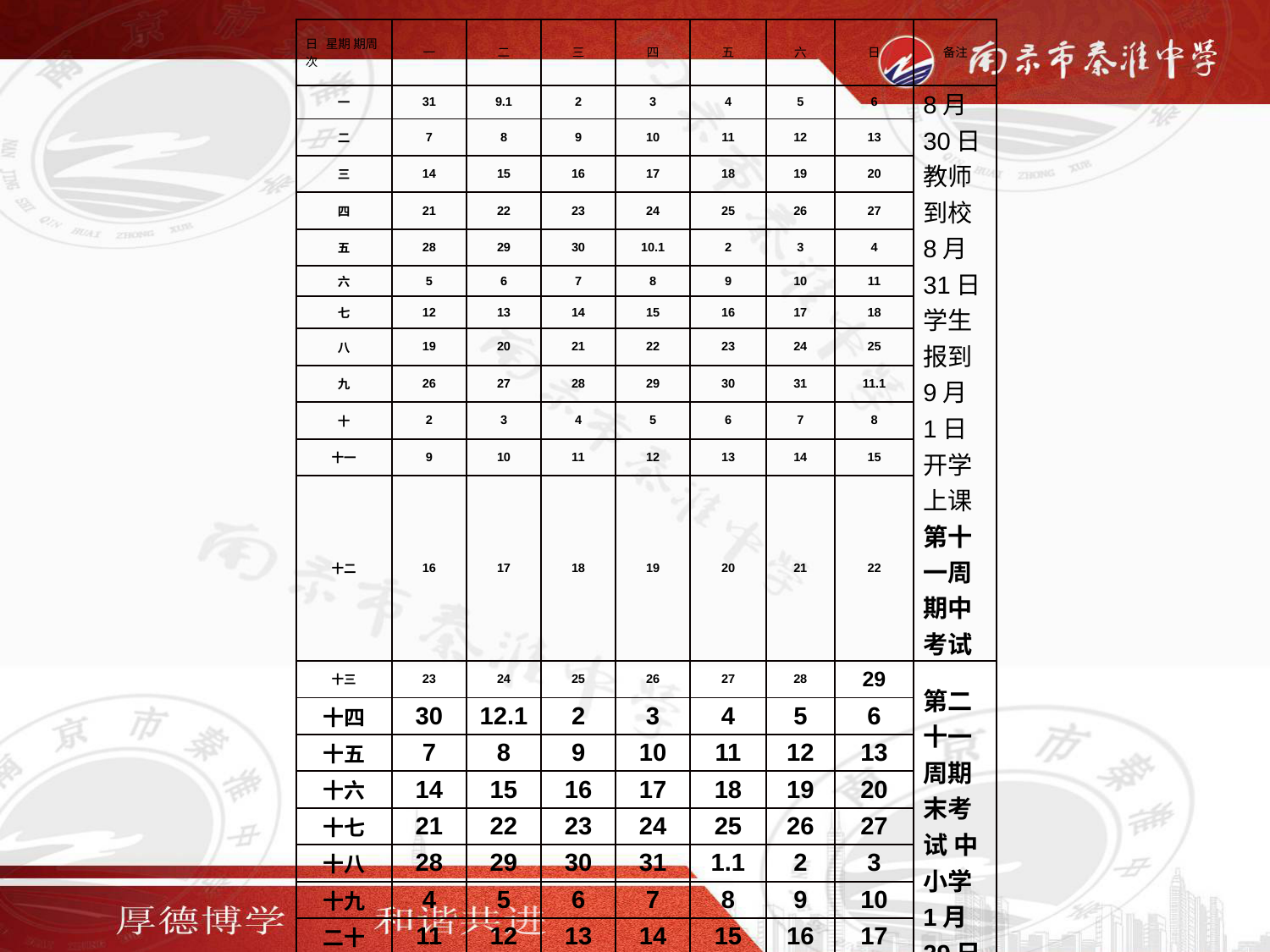

| 日 星期 期周次 | 一 | 二 | 三 | 四 | 五 | 六 | 日 | 备注 |
| --- | --- | --- | --- | --- | --- | --- | --- | --- |
| 一 | 31 | 9.1 | 2 | 3 | 4 | 5 | 6 | 8月30日教师到校8月31日学生报到9月1日开学上课 第十一周期中考试 |
| 二 | 7 | 8 | 9 | 10 | 11 | 12 | 13 |  |
| 三 | 14 | 15 | 16 | 17 | 18 | 19 | 20 |  |
| 四 | 21 | 22 | 23 | 24 | 25 | 26 | 27 |  |
| 五 | 28 | 29 | 30 | 10.1 | 2 | 3 | 4 |  |
| 六 | 5 | 6 | 7 | 8 | 9 | 10 | 11 |  |
| 七 | 12 | 13 | 14 | 15 | 16 | 17 | 18 |  |
| 八 | 19 | 20 | 21 | 22 | 23 | 24 | 25 |  |
| 九 | 26 | 27 | 28 | 29 | 30 | 31 | 11.1 |  |
| 十 | 2 | 3 | 4 | 5 | 6 | 7 | 8 |  |
| 十一 | 9 | 10 | 11 | 12 | 13 | 14 | 15 |  |
| 十二 | 16 | 17 | 18 | 19 | 20 | 21 | 22 |  |
| 十三 | 23 | 24 | 25 | 26 | 27 | 28 | 29 | 第二十一周期末考试 中小学1月29日放寒假 |
| 十四 | 30 | 12.1 | 2 | 3 | 4 | 5 | 6 |  |
| 十五 | 7 | 8 | 9 | 10 | 11 | 12 | 13 |  |
| 十六 | 14 | 15 | 16 | 17 | 18 | 19 | 20 |  |
| 十七 | 21 | 22 | 23 | 24 | 25 | 26 | 27 |  |
| 十八 | 28 | 29 | 30 | 31 | 1.1 | 2 | 3 |  |
| 十九 | 4 | 5 | 6 | 7 | 8 | 9 | 10 |  |
| 二十 | 11 | 12 | 13 | 14 | 15 | 16 | 17 |  |
| 二十一 | 18 | 19 | 20 | 21 | 22 | 23 | 24 |  |
| 二十二 | 25 | 26 | 27 | 28 | 29 |  |  |  |
|  |  |  |  |  |  |  |  |  |